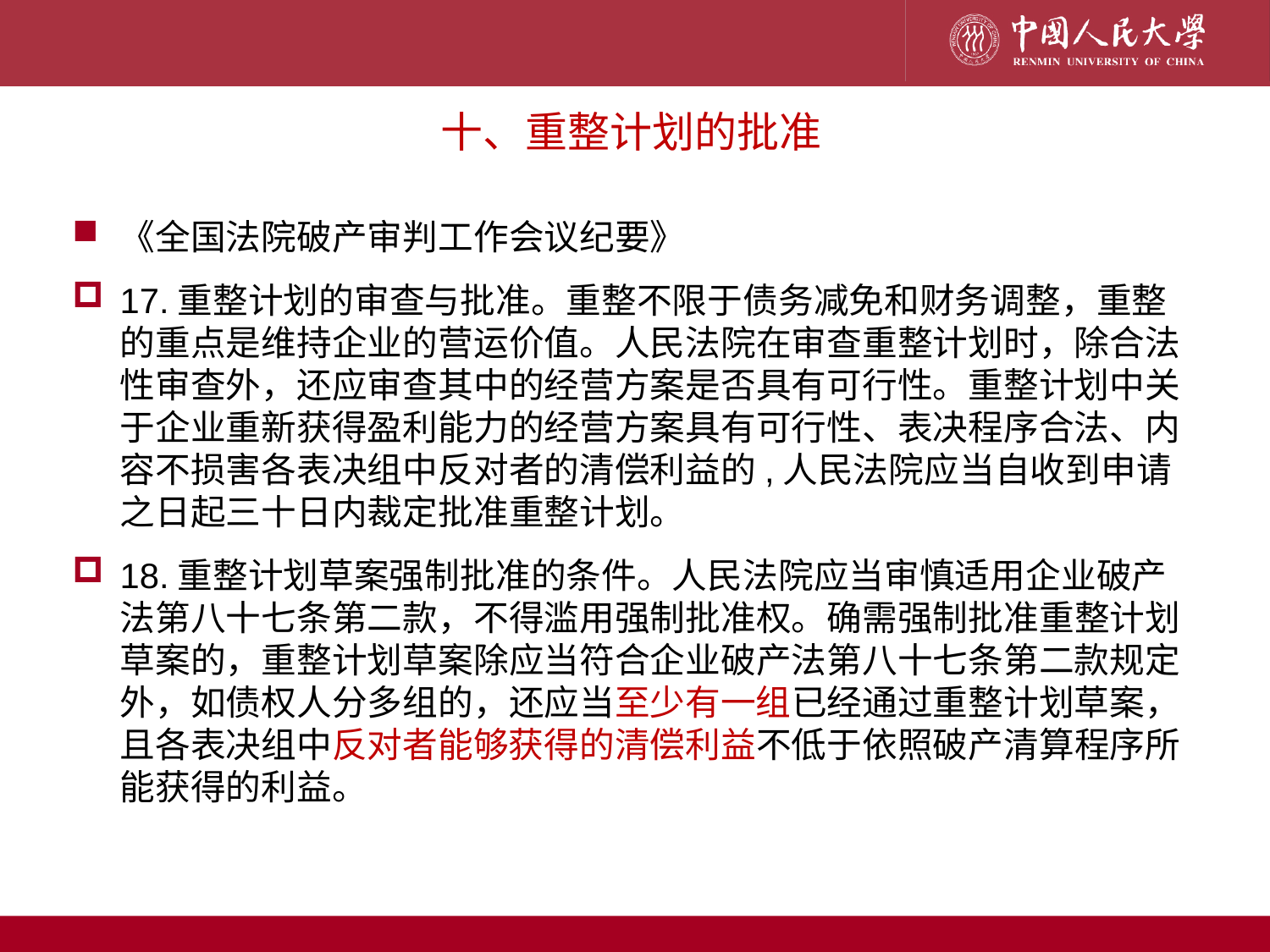

十、重整计划的批准
《全国法院破产审判工作会议纪要》
17.重整计划的审查与批准。重整不限于债务减免和财务调整，重整的重点是维持企业的营运价值。人民法院在审查重整计划时，除合法性审查外，还应审查其中的经营方案是否具有可行性。重整计划中关于企业重新获得盈利能力的经营方案具有可行性、表决程序合法、内容不损害各表决组中反对者的清偿利益的,人民法院应当自收到申请之日起三十日内裁定批准重整计划。
18.重整计划草案强制批准的条件。人民法院应当审慎适用企业破产法第八十七条第二款，不得滥用强制批准权。确需强制批准重整计划草案的，重整计划草案除应当符合企业破产法第八十七条第二款规定外，如债权人分多组的，还应当至少有一组已经通过重整计划草案，且各表决组中反对者能够获得的清偿利益不低于依照破产清算程序所能获得的利益。